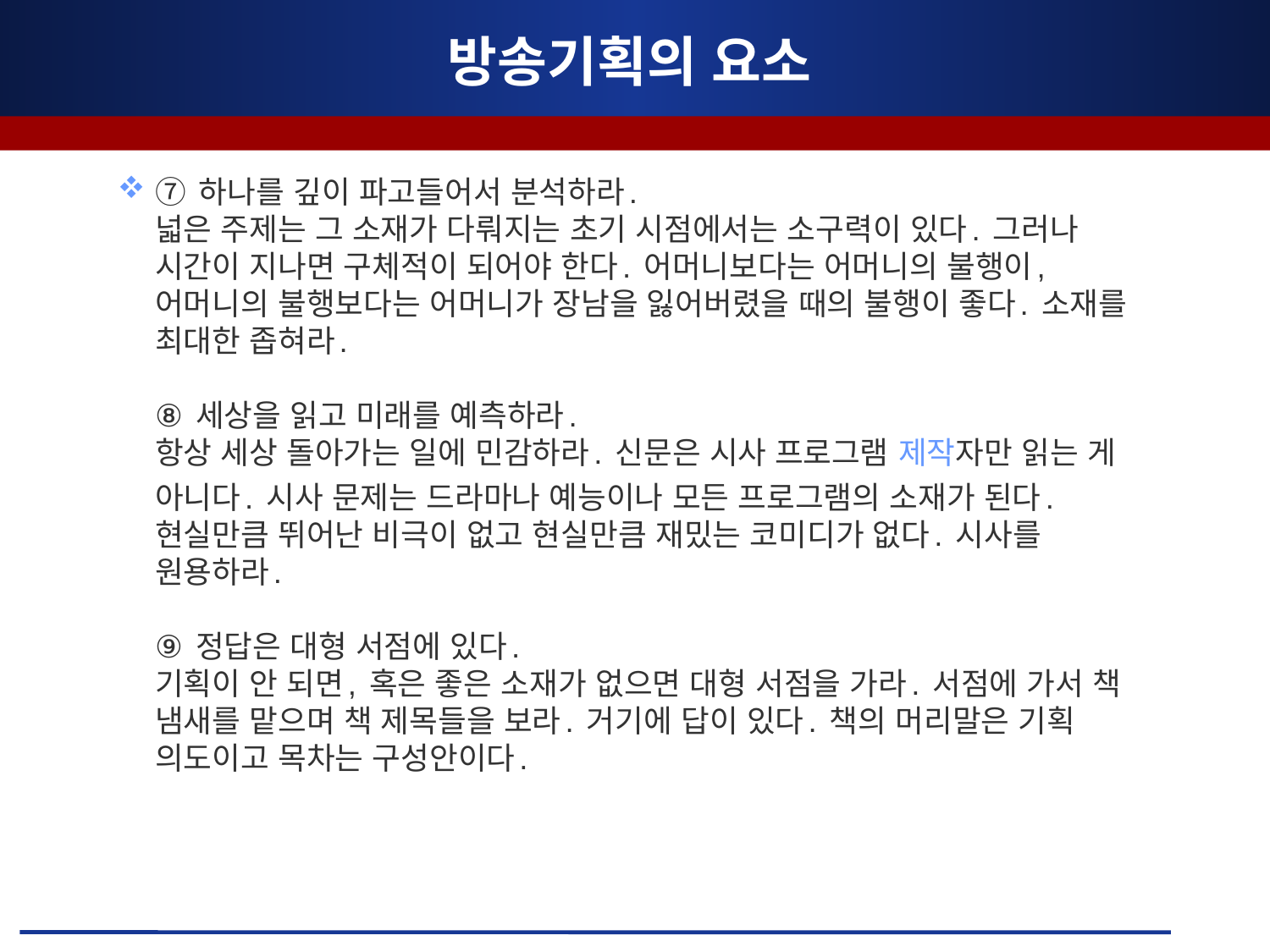

# 방송기획의 요소
⑦ 하나를 깊이 파고들어서 분석하라.
넓은 주제는 그 소재가 다뤄지는 초기 시점에서는 소구력이 있다. 그러나 시간이 지나면 구체적이 되어야 한다. 어머니보다는 어머니의 불행이, 어머니의 불행보다는 어머니가 장남을 잃어버렸을 때의 불행이 좋다. 소재를 최대한 좁혀라.
⑧ 세상을 읽고 미래를 예측하라.
항상 세상 돌아가는 일에 민감하라. 신문은 시사 프로그램 제작자만 읽는 게 아니다. 시사 문제는 드라마나 예능이나 모든 프로그램의 소재가 된다. 현실만큼 뛰어난 비극이 없고 현실만큼 재밌는 코미디가 없다. 시사를 원용하라.
⑨ 정답은 대형 서점에 있다.
기획이 안 되면, 혹은 좋은 소재가 없으면 대형 서점을 가라. 서점에 가서 책 냄새를 맡으며 책 제목들을 보라. 거기에 답이 있다. 책의 머리말은 기획 의도이고 목차는 구성안이다.